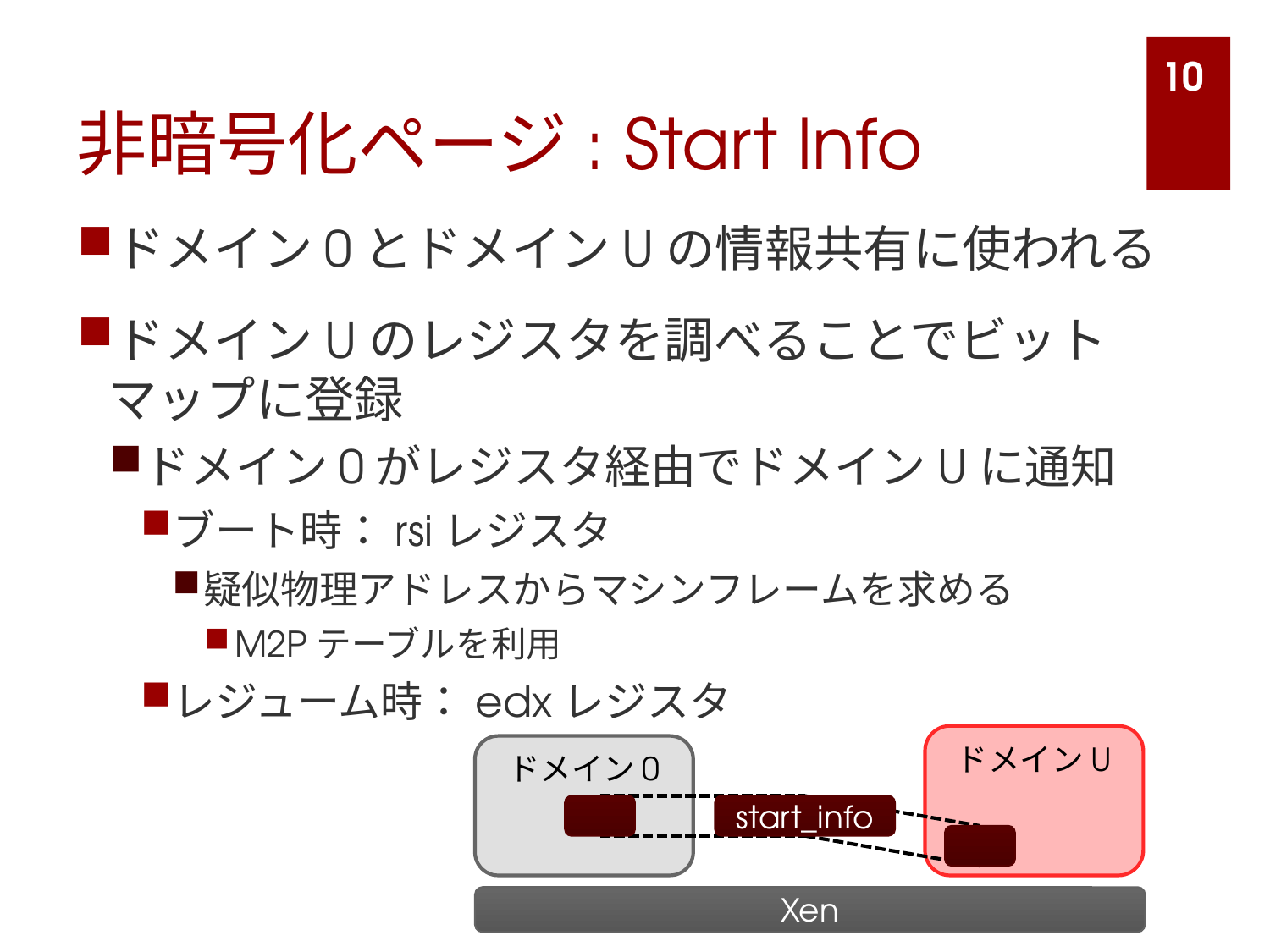

# 非暗号化ページ: Start Info
10
ドメイン0とドメインUの情報共有に使われる
ドメインUのレジスタを調べることでビットマップに登録
ドメイン0がレジスタ経由でドメインUに通知
ブート時：rsiレジスタ
疑似物理アドレスからマシンフレームを求める
M2Pテーブルを利用
レジューム時：edxレジスタ
ドメインU
ドメイン0

start_info

Xen